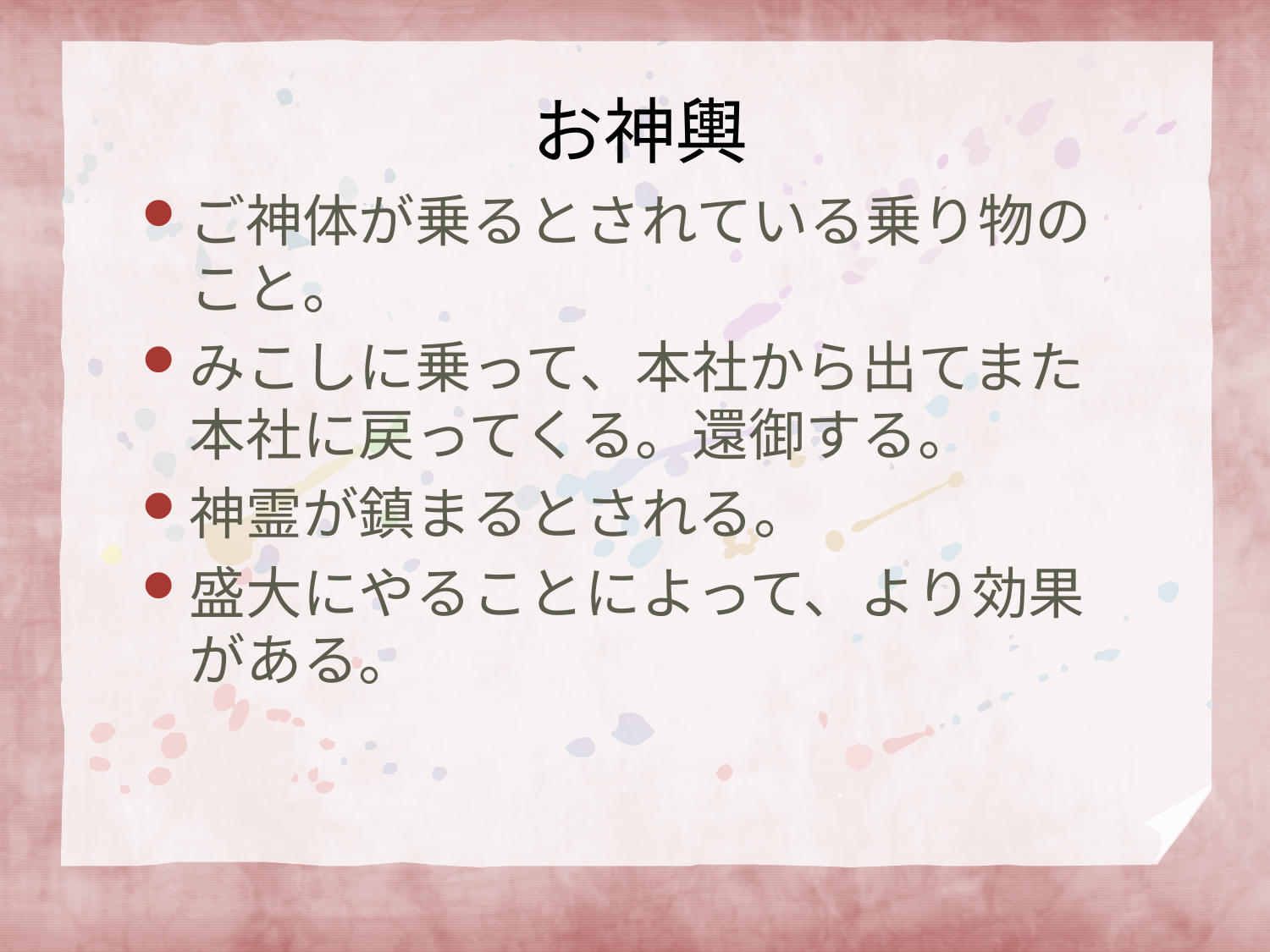

# お神輿
ご神体が乗るとされている乗り物のこと。
みこしに乗って、本社から出てまた本社に戻ってくる。還御する。
神霊が鎮まるとされる。
盛大にやることによって、より効果がある。